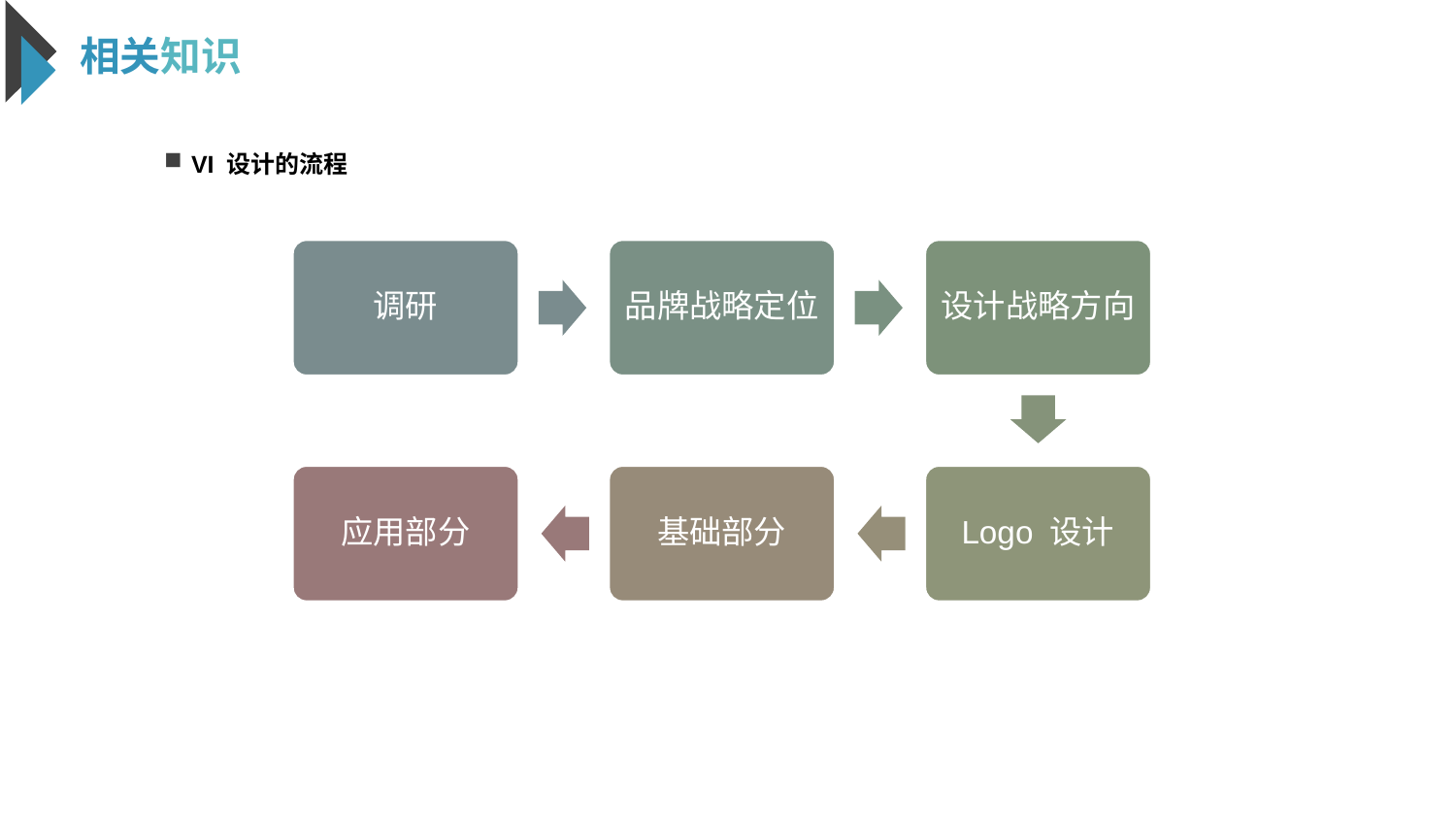

相关知识

VI 设计的流程
调研
品牌战略定位
设计战略方向

应用部分
基础部分
Logo 设计